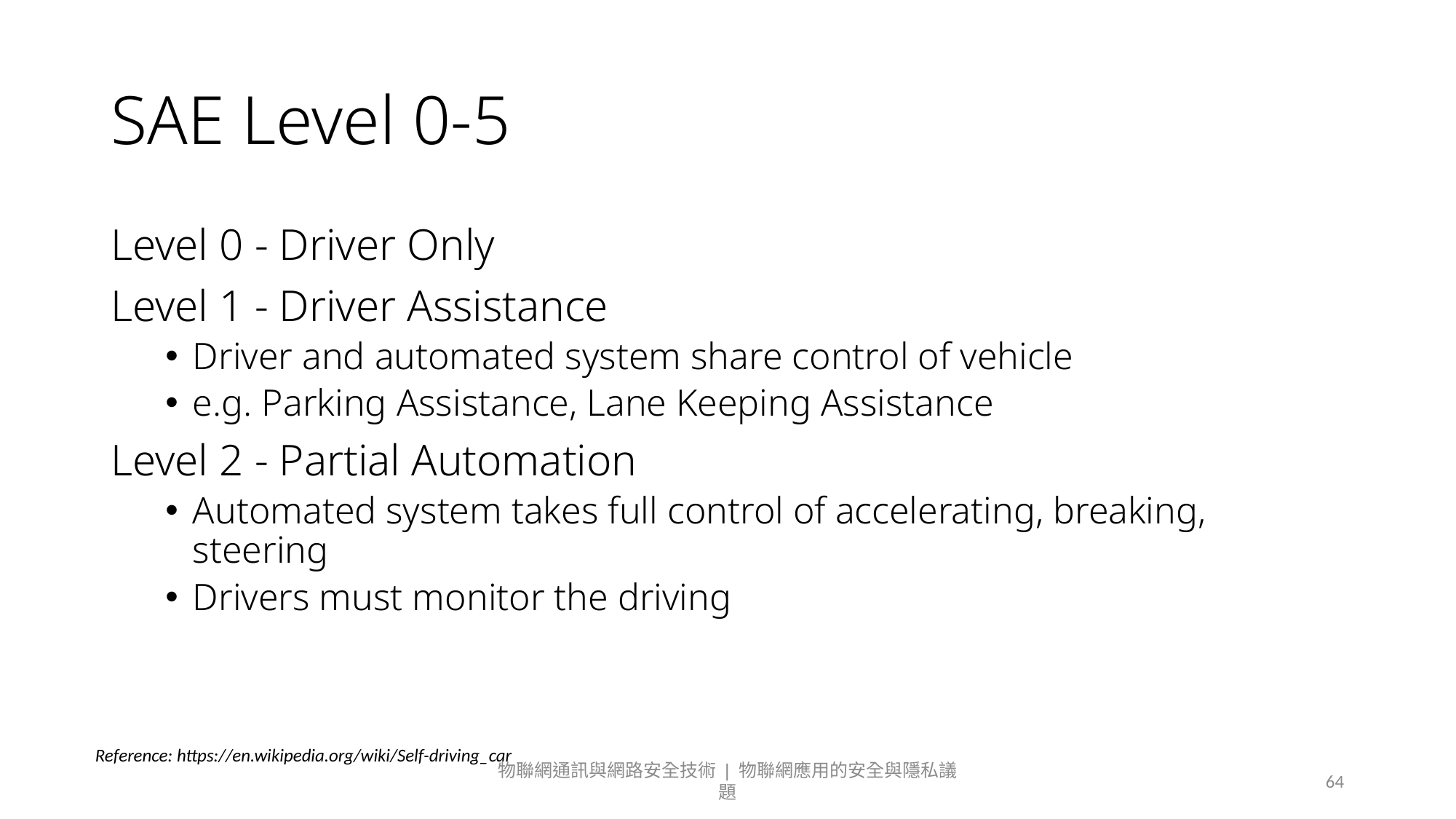

# SAE Level 0-5
Level 0 - Driver Only
Level 1 - Driver Assistance
Driver and automated system share control of vehicle
e.g. Parking Assistance, Lane Keeping Assistance
Level 2 - Partial Automation
Automated system takes full control of accelerating, breaking, steering
Drivers must monitor the driving
Reference: https://en.wikipedia.org/wiki/Self-driving_car
物聯網通訊與網路安全技術 | 物聯網應用的安全與隱私議題
64